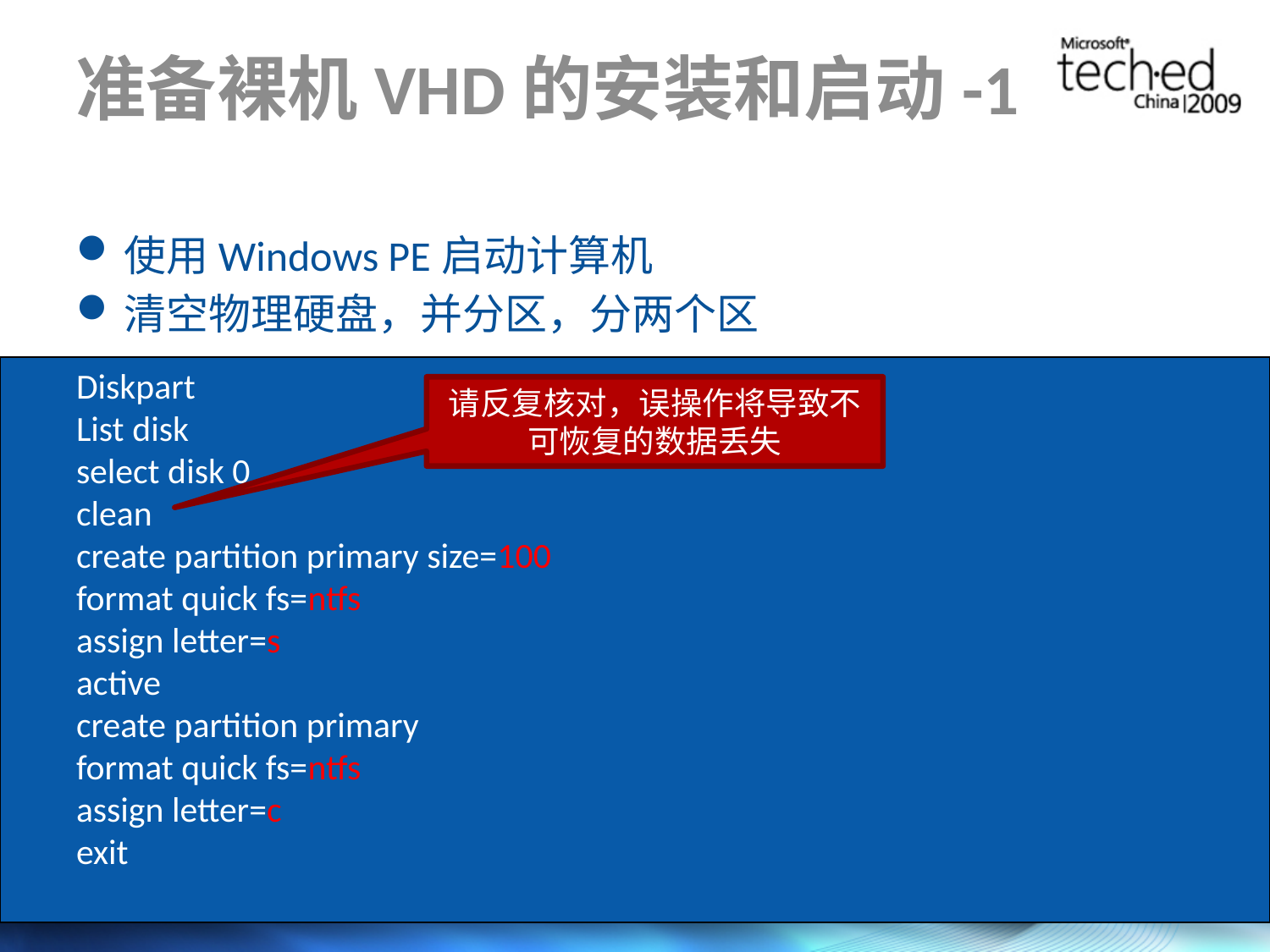

# 准备裸机VHD的安装和启动-1
使用Windows PE启动计算机
清空物理硬盘，并分区，分两个区

Diskpart
List disk
select disk 0
clean
create partition primary size=100
format quick fs=ntfs
assign letter=s
active
create partition primary
format quick fs=ntfs
assign letter=c
exit
请反复核对，误操作将导致不可恢复的数据丢失